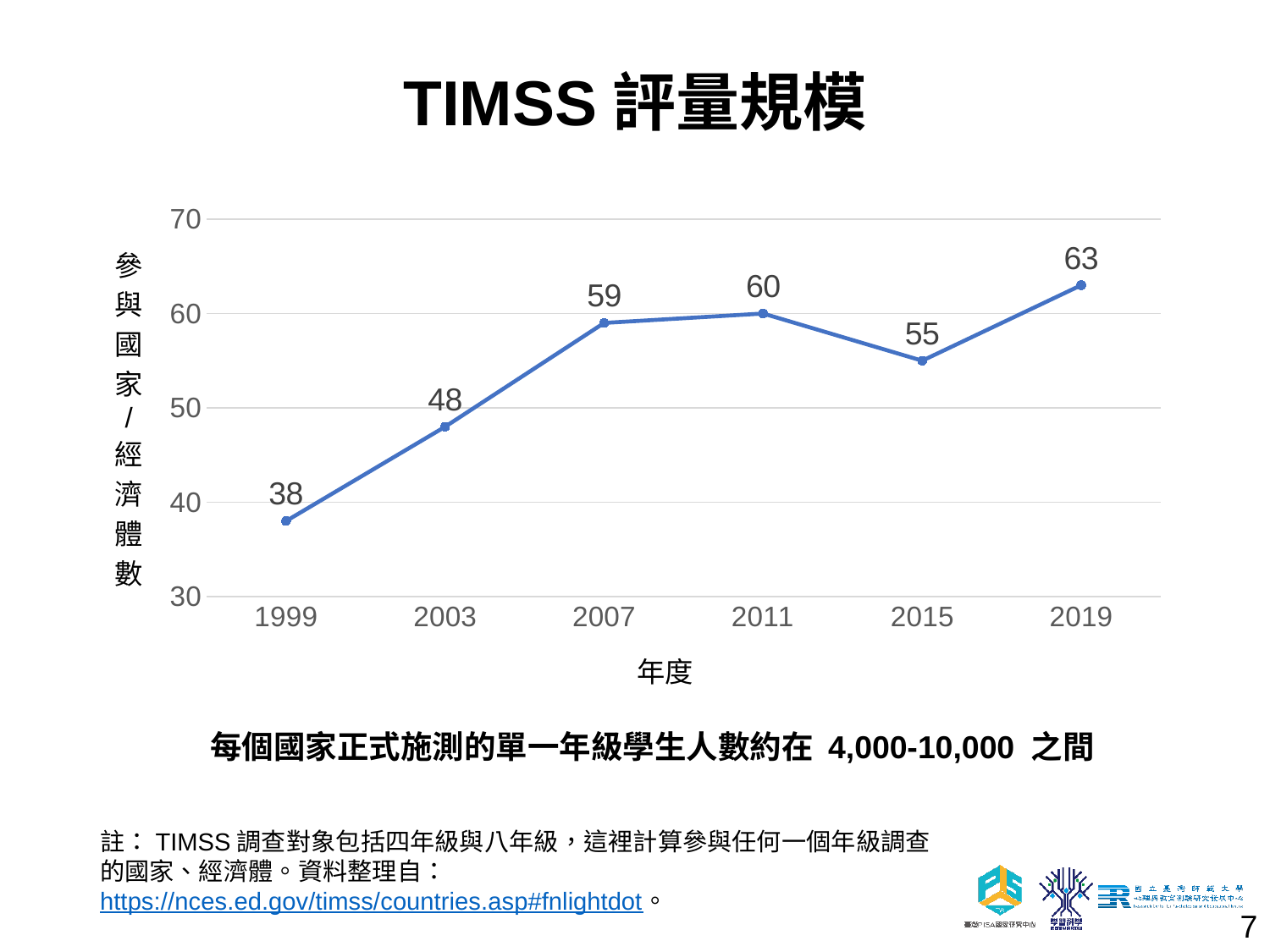

# TIMSS評量規模

### Chart

| Category |  |
|---|---|
| 1999 | 38.0 |
| 2003 | 48.0 |
| 2007 | 59.0 |
| 2011 | 60.0 |
| 2015 | 55.0 |
| 2019 | 63.0 |
每個國家正式施測的單一年級學生人數約在 4,000-10,000 之間
註：TIMSS調查對象包括四年級與八年級，這裡計算參與任何一個年級調查的國家、經濟體。資料整理自：https://nces.ed.gov/timss/countries.asp#fnlightdot。
7